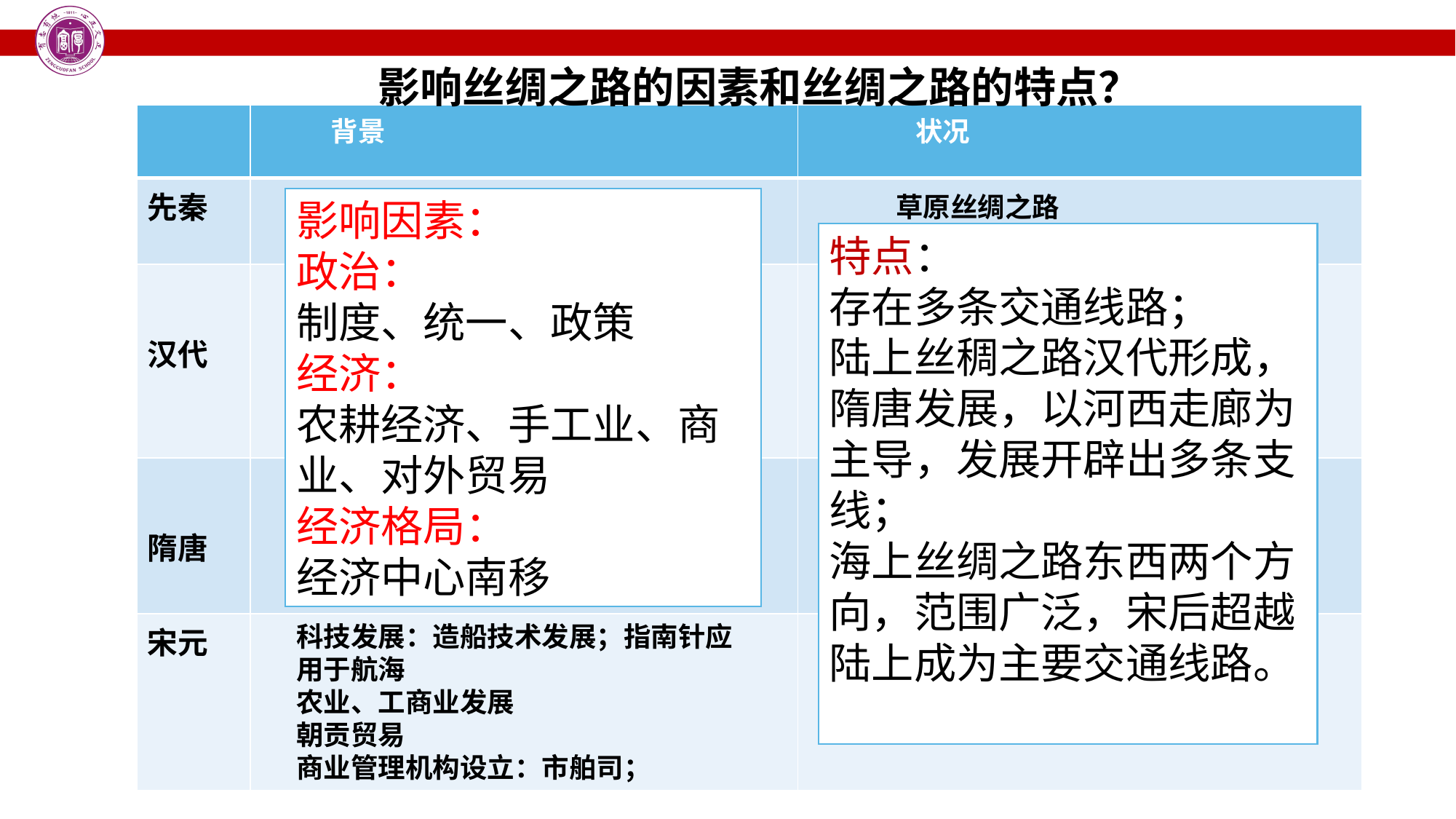

影响丝绸之路的因素和丝绸之路的特点？
|  | 背景 | 状况 |
| --- | --- | --- |
| 先秦 |  |  |
| 汉代 |  |  |
| 隋唐 |  |  |
| 宋元 |  |  |
草原丝绸之路
丝绸交易为主
影响因素：
政治：
制度、统一、政策
经济：
农耕经济、手工业、商业、对外贸易
经济格局：
经济中心南移
自然地理环境
特点：
存在多条交通线路；
陆上丝稠之路汉代形成，隋唐发展，以河西走廊为主导，发展开辟出多条支线；
海上丝绸之路东西两个方向，范围广泛，宋后超越陆上成为主要交通线路。

汉武帝时经济发展，加强中央集权
公元前138年、公元前119年，张骞出使西域（凿空）
公元前60年，西汉政府对西域的有效管理
陆上丝绸之路，有支线
海上丝绸之路
陆上丝绸之路，发展北线
海上丝绸之路东西向延伸。
开辟西南丝绸之路
政治统一，中央集权；农业、手工业、商业发展；经济中心南移
科技发展：造船技术发展；指南针应用于航海
农业、工商业发展
朝贡贸易
商业管理机构设立：市舶司；
海上丝绸之路
沿海城市成为交通枢纽
对外商贸联系频繁